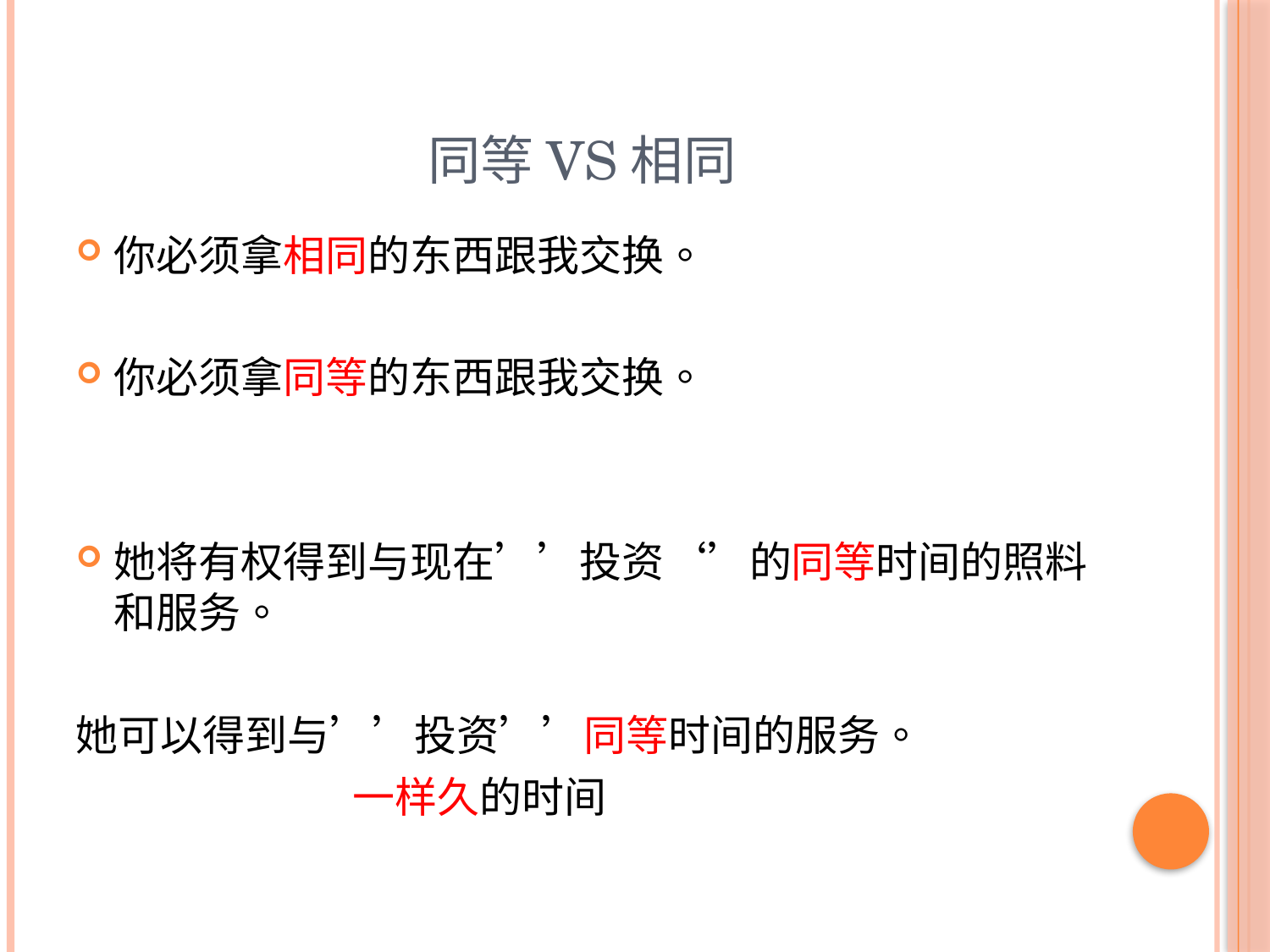

# 同等VS相同
你必须拿相同的东西跟我交换。

你必须拿同等的东西跟我交换。

她将有权得到与现在’’投资‘’的同等时间的照料和服务。

她可以得到与’’投资’’同等时间的服务。
                            一样久的时间